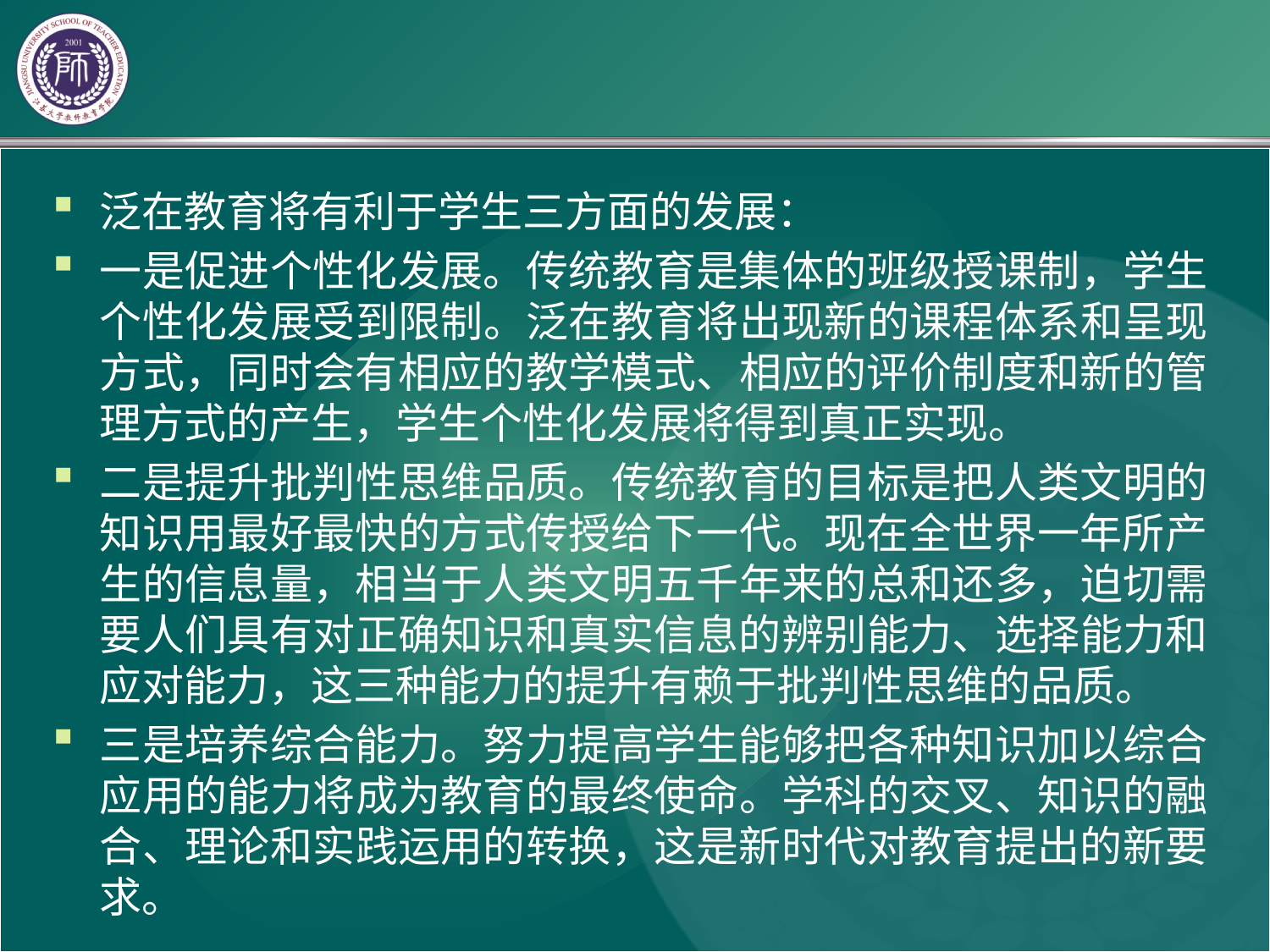

#
泛在教育将有利于学生三方面的发展：
一是促进个性化发展。传统教育是集体的班级授课制，学生个性化发展受到限制。泛在教育将出现新的课程体系和呈现方式，同时会有相应的教学模式、相应的评价制度和新的管理方式的产生，学生个性化发展将得到真正实现。
二是提升批判性思维品质。传统教育的目标是把人类文明的知识用最好最快的方式传授给下一代。现在全世界一年所产生的信息量，相当于人类文明五千年来的总和还多，迫切需要人们具有对正确知识和真实信息的辨别能力、选择能力和应对能力，这三种能力的提升有赖于批判性思维的品质。
三是培养综合能力。努力提高学生能够把各种知识加以综合应用的能力将成为教育的最终使命。学科的交叉、知识的融合、理论和实践运用的转换，这是新时代对教育提出的新要求。